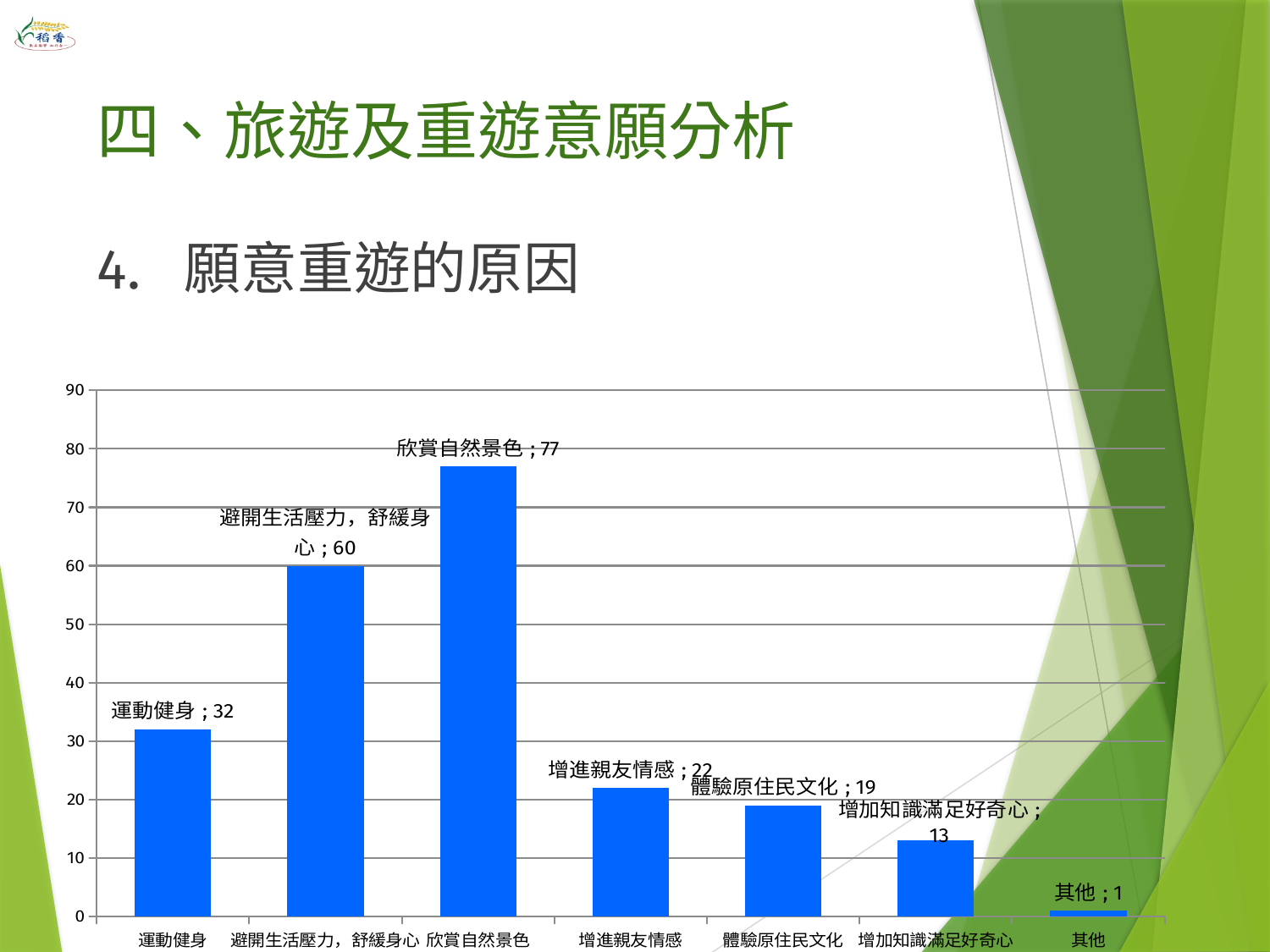

# 四、旅遊及重遊意願分析
4.  願意重遊的原因

### Chart

| Category |  |
|---|---|
| 運動健身 | 32.0 |
| 避開生活壓力，舒緩身心 | 60.0 |
| 欣賞自然景色 | 77.0 |
| 增進親友情感 | 22.0 |
| 體驗原住民文化 | 19.0 |
| 增加知識滿足好奇心 | 13.0 |
| 其他 | 1.0 |